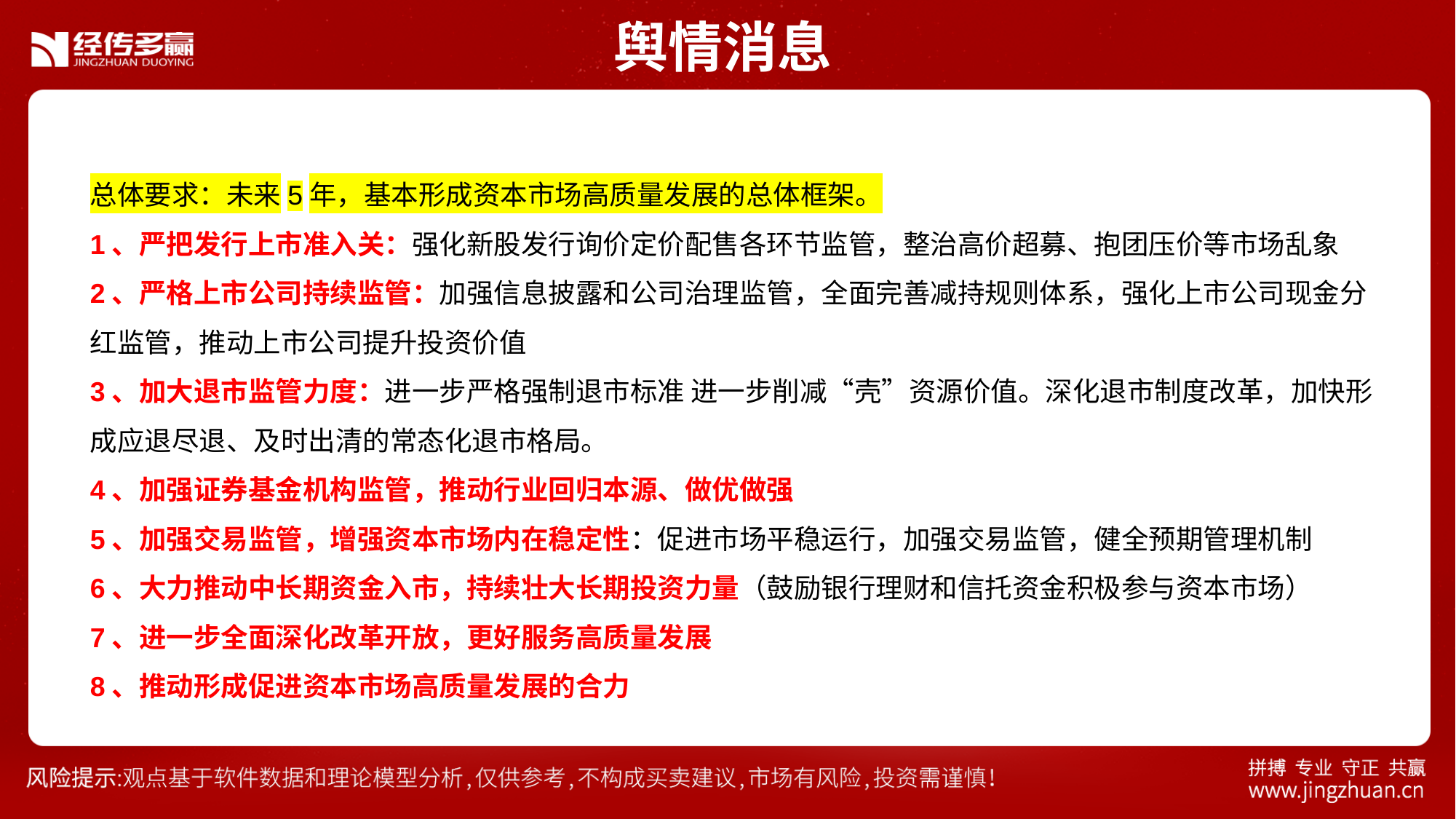

舆情消息
总体要求：未来5年，基本形成资本市场高质量发展的总体框架。
1、严把发行上市准入关：强化新股发行询价定价配售各环节监管，整治高价超募、抱团压价等市场乱象
2、严格上市公司持续监管：加强信息披露和公司治理监管，全面完善减持规则体系，强化上市公司现金分红监管，推动上市公司提升投资价值
3、加大退市监管力度：进一步严格强制退市标准 进一步削减“壳”资源价值。深化退市制度改革，加快形成应退尽退、及时出清的常态化退市格局。
4、加强证券基金机构监管，推动行业回归本源、做优做强
5、加强交易监管，增强资本市场内在稳定性：促进市场平稳运行，加强交易监管，健全预期管理机制
6、大力推动中长期资金入市，持续壮大长期投资力量（鼓励银行理财和信托资金积极参与资本市场）
7、进一步全面深化改革开放，更好服务高质量发展
8、推动形成促进资本市场高质量发展的合力